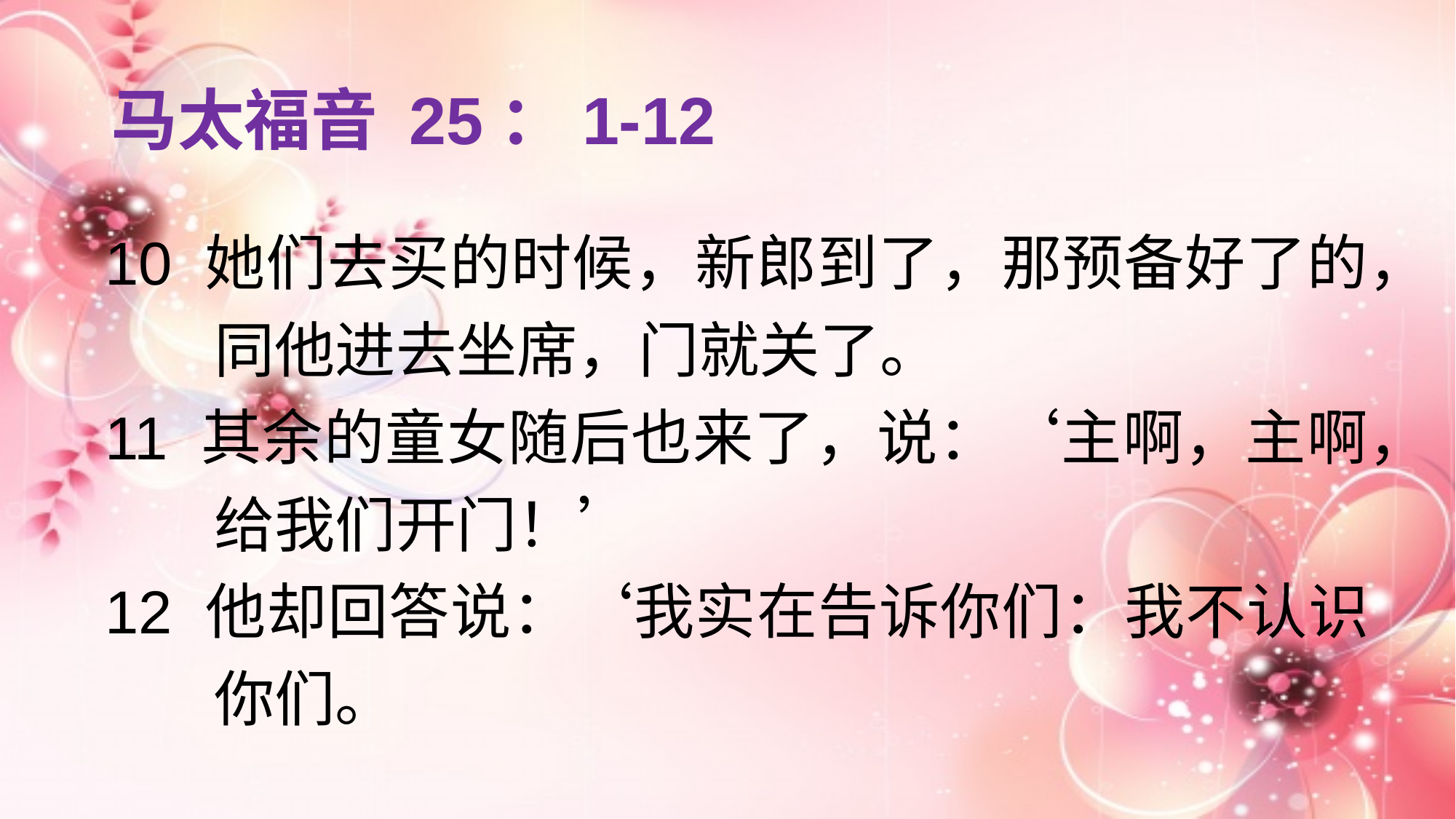

# 马太福音 25：1-12
10 她们去买的时候，新郎到了，那预备好了的，同他进去坐席，门就关了。
11 其余的童女随后也来了，说：‘主啊，主啊，给我们开门！’
12 他却回答说：‘我实在告诉你们：我不认识你们。